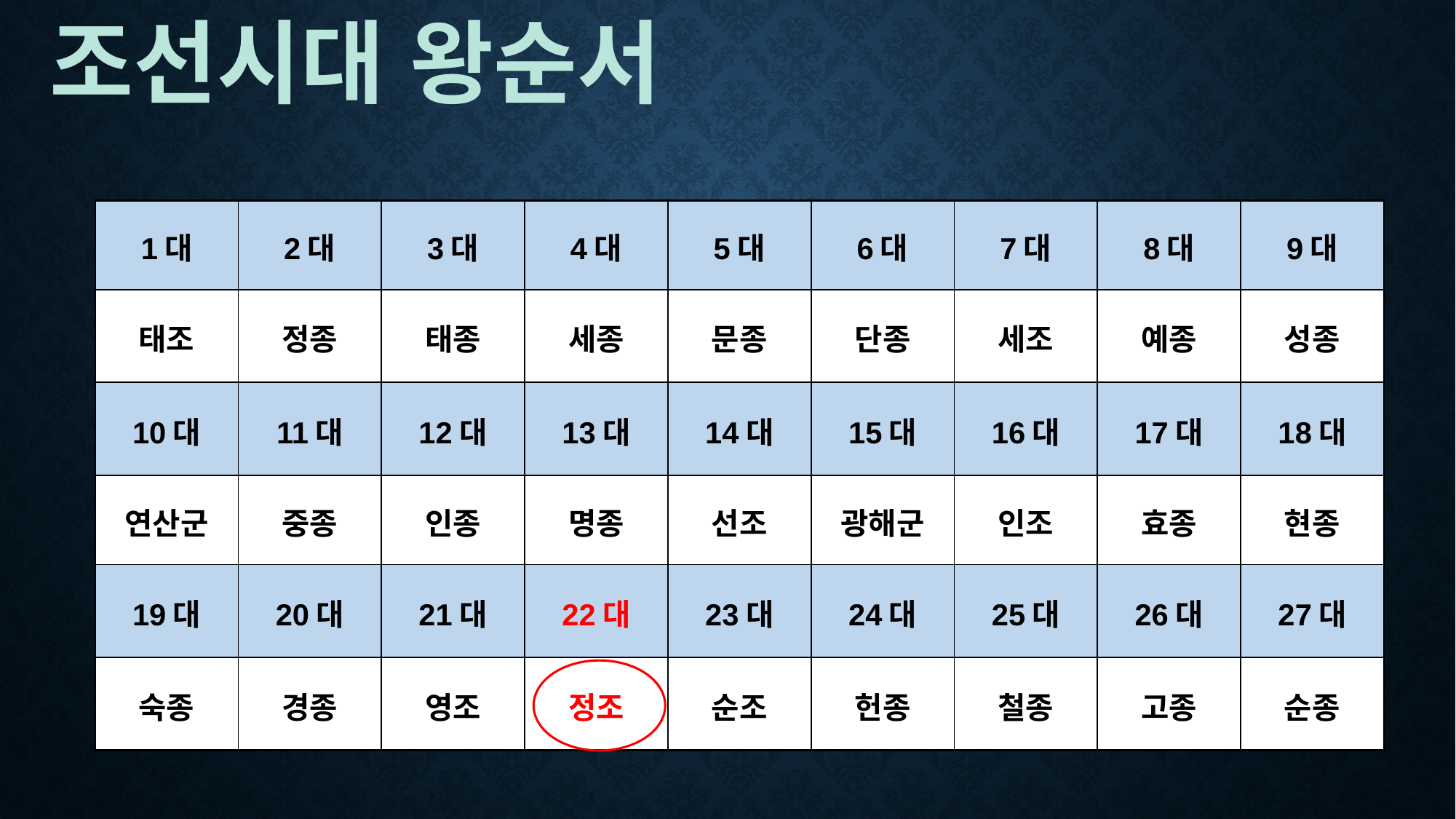

# 조선시대 왕순서
| 1대 | 2대 | 3대 | 4대 | 5대 | 6대 | 7대 | 8대 | 9대 |
| --- | --- | --- | --- | --- | --- | --- | --- | --- |
| 태조 | 정종 | 태종 | 세종 | 문종 | 단종 | 세조 | 예종 | 성종 |
| 10대 | 11대 | 12대 | 13대 | 14대 | 15대 | 16대 | 17대 | 18대 |
| 연산군 | 중종 | 인종 | 명종 | 선조 | 광해군 | 인조 | 효종 | 현종 |
| 19대 | 20대 | 21대 | 22대 | 23대 | 24대 | 25대 | 26대 | 27대 |
| 숙종 | 경종 | 영조 | 정조 | 순조 | 헌종 | 철종 | 고종 | 순종 |